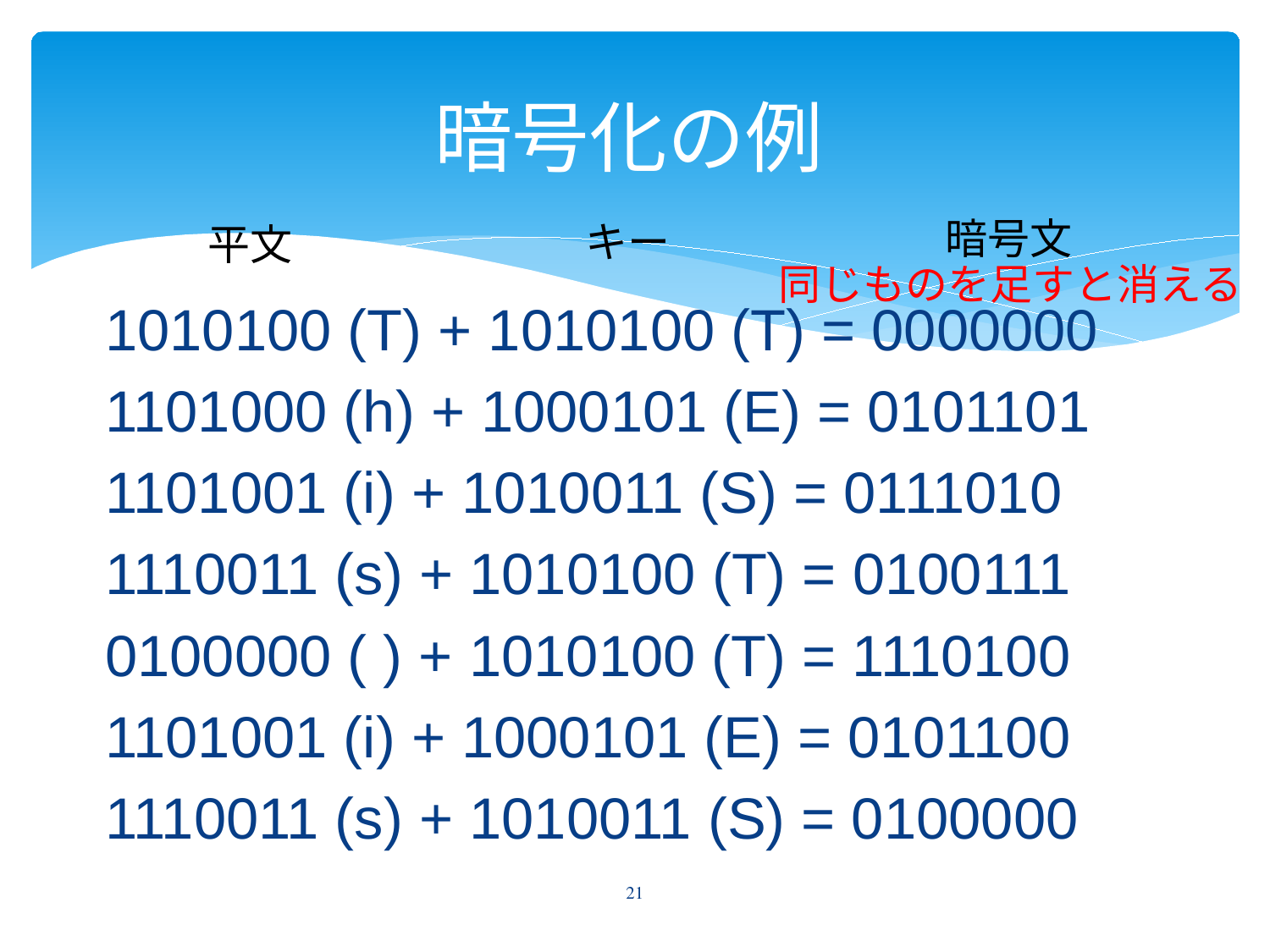

# 暗号化の例
暗号文
キー
平文
同じものを足すと消える
1010100 (T) + 1010100 (T) = 0000000
1101000 (h) + 1000101 (E) = 0101101
1101001 (i) + 1010011 (S) = 0111010
1110011 (s) + 1010100 (T) = 0100111
0100000 ( ) + 1010100 (T) = 1110100
1101001 (i) + 1000101 (E) = 0101100
1110011 (s) + 1010011 (S) = 0100000
21